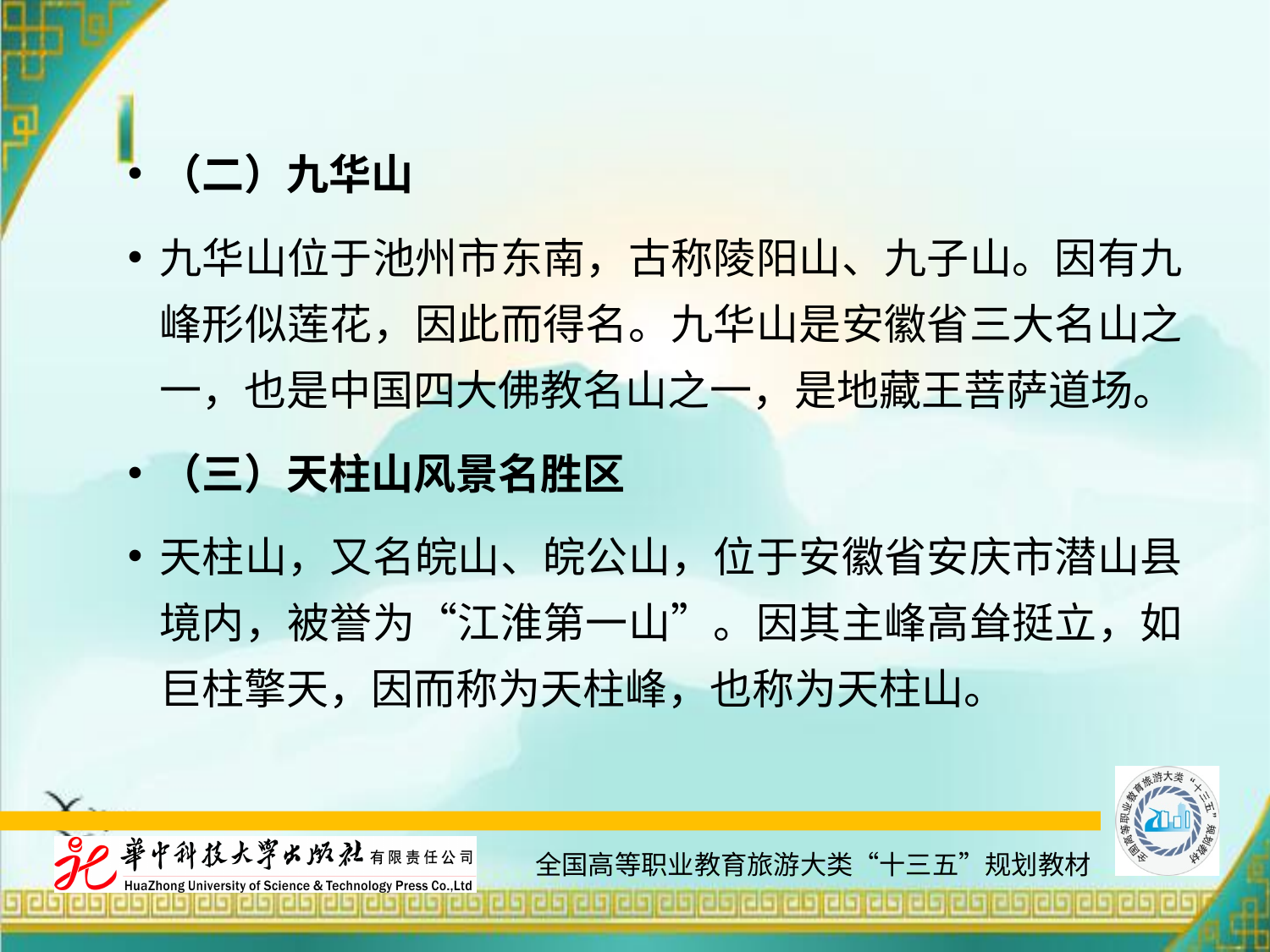

#
（二）九华山
九华山位于池州市东南，古称陵阳山、九子山。因有九峰形似莲花，因此而得名。九华山是安徽省三大名山之一，也是中国四大佛教名山之一，是地藏王菩萨道场。
（三）天柱山风景名胜区
天柱山，又名皖山、皖公山，位于安徽省安庆市潜山县境内，被誉为“江淮第一山”。因其主峰高耸挺立，如巨柱擎天，因而称为天柱峰，也称为天柱山。